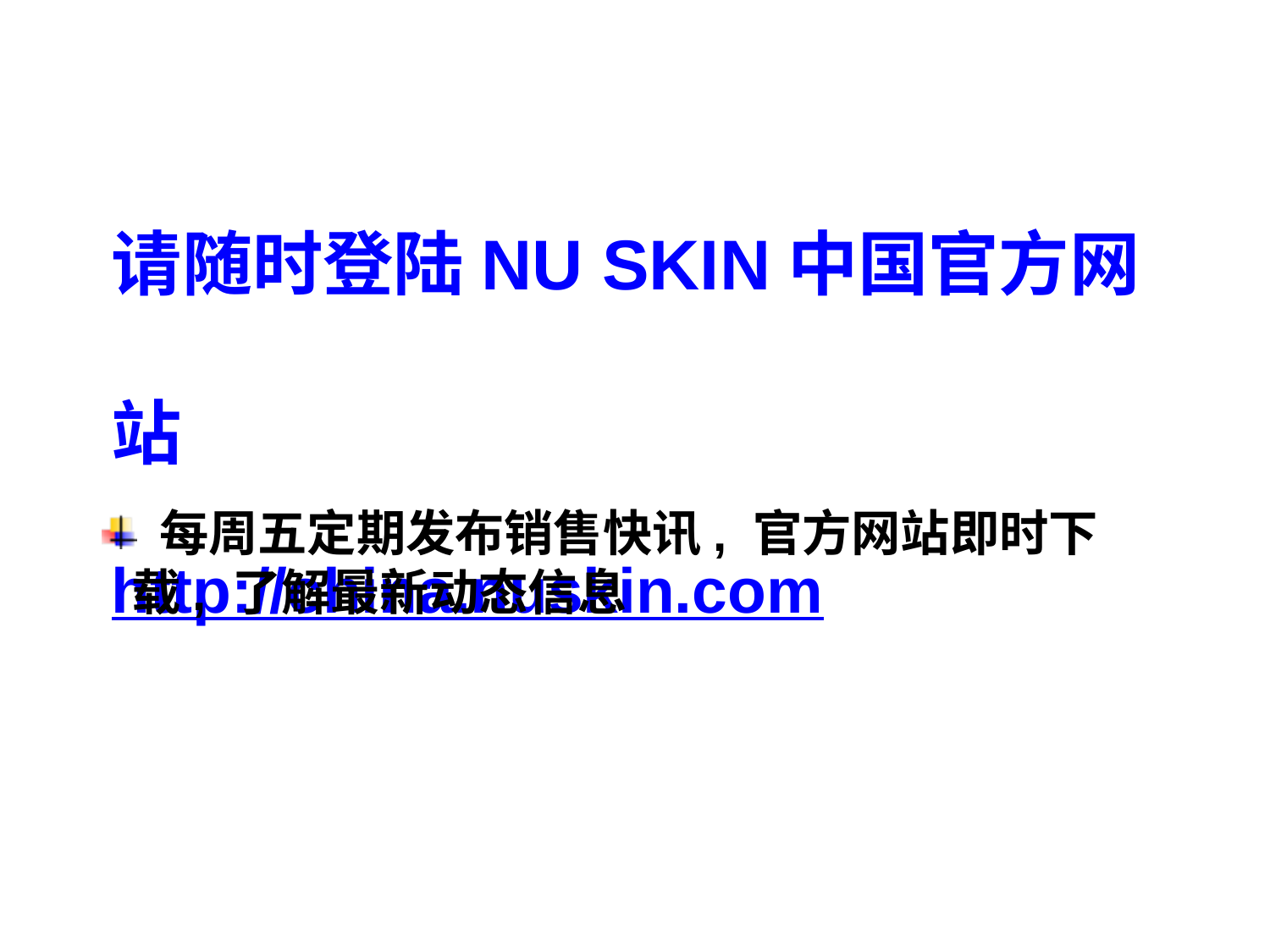

请随时登陆NU SKIN中国官方网站
http://china.nuskin.com
 每周五定期发布销售快讯, 官方网站即时下载, 了解最新动态信息